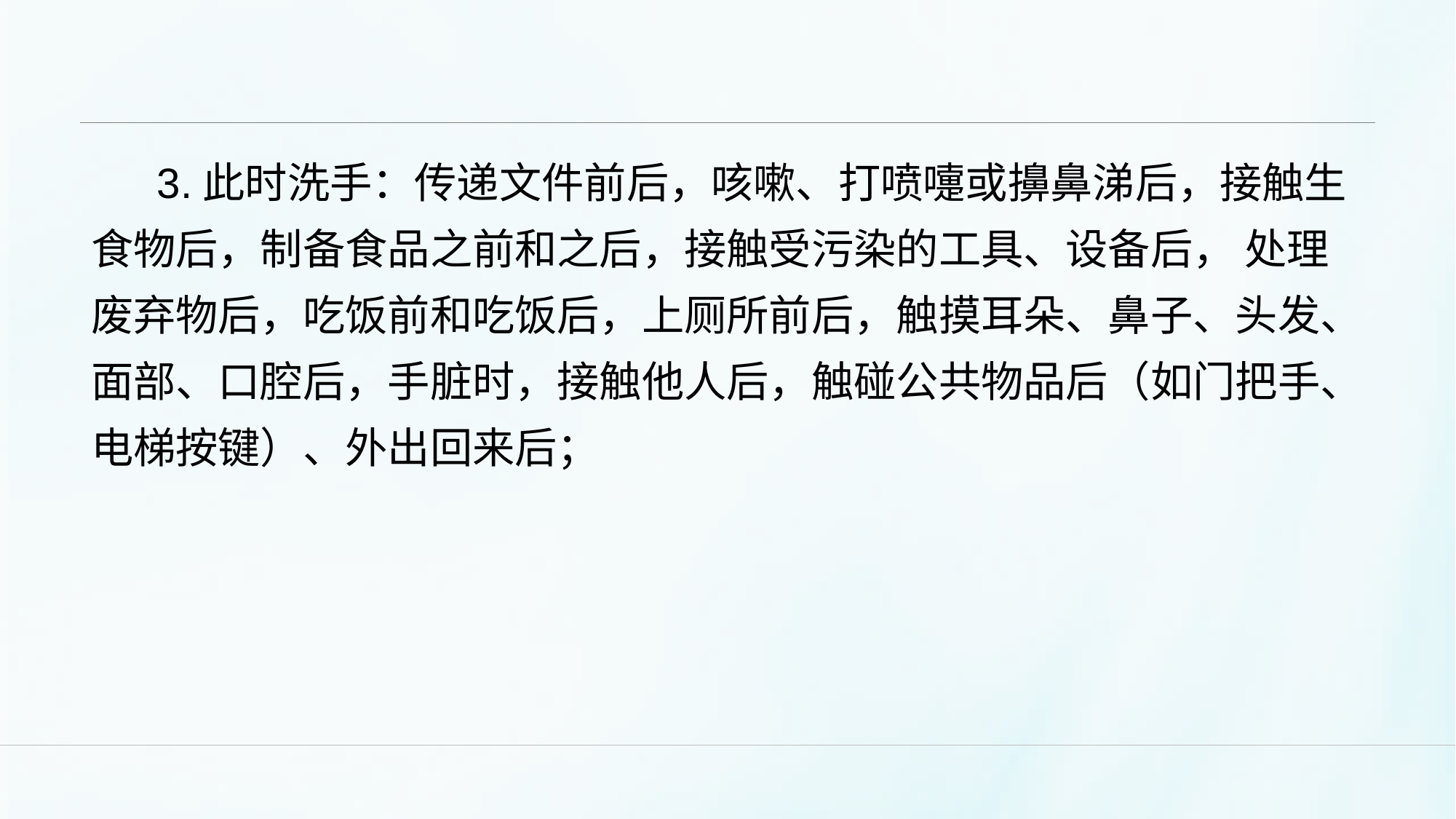

#
3.此时洗手：传递文件前后，咳嗽、打喷嚏或擤鼻涕后，接触生食物后，制备食品之前和之后，接触受污染的工具、设备后， 处理废弃物后，吃饭前和吃饭后，上厕所前后，触摸耳朵、鼻子、头发、面部、口腔后，手脏时，接触他人后，触碰公共物品后（如门把手、电梯按键）、外出回来后；